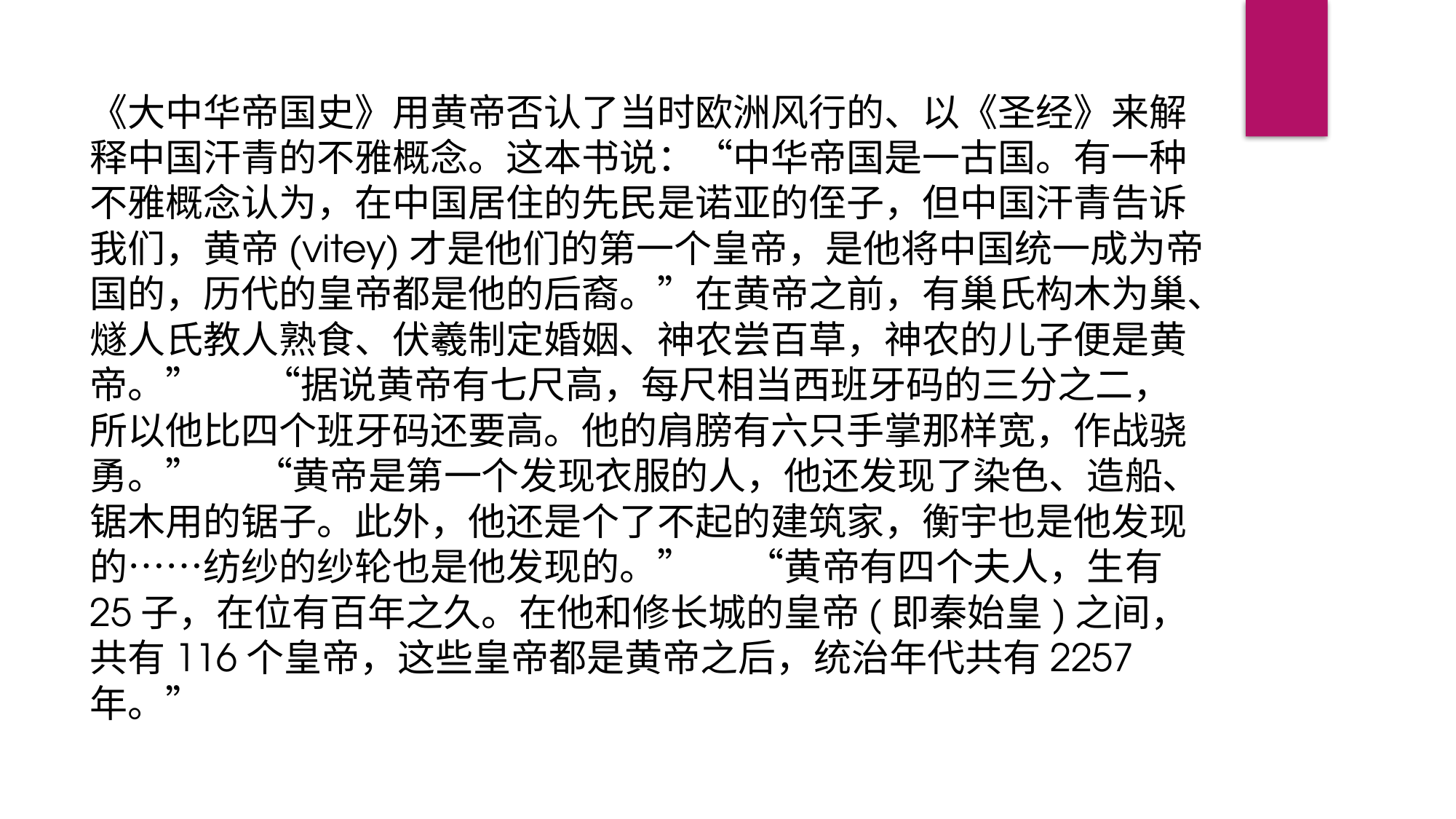

《大中华帝国史》用黄帝否认了当时欧洲风行的、以《圣经》来解释中国汗青的不雅概念。这本书说：“中华帝国是一古国。有一种不雅概念认为，在中国居住的先民是诺亚的侄子，但中国汗青告诉我们，黄帝(vitey)才是他们的第一个皇帝，是他将中国统一成为帝国的，历代的皇帝都是他的后裔。”在黄帝之前，有巢氏构木为巢、燧人氏教人熟食、伏羲制定婚姻、神农尝百草，神农的儿子便是黄帝。”       “据说黄帝有七尺高，每尺相当西班牙码的三分之二，所以他比四个班牙码还要高。他的肩膀有六只手掌那样宽，作战骁勇。”      “黄帝是第一个发现衣服的人，他还发现了染色、造船、锯木用的锯子。此外，他还是个了不起的建筑家，衡宇也是他发现的……纺纱的纱轮也是他发现的。”      “黄帝有四个夫人，生有25子，在位有百年之久。在他和修长城的皇帝(即秦始皇)之间，共有116个皇帝，这些皇帝都是黄帝之后，统治年代共有2257年。”